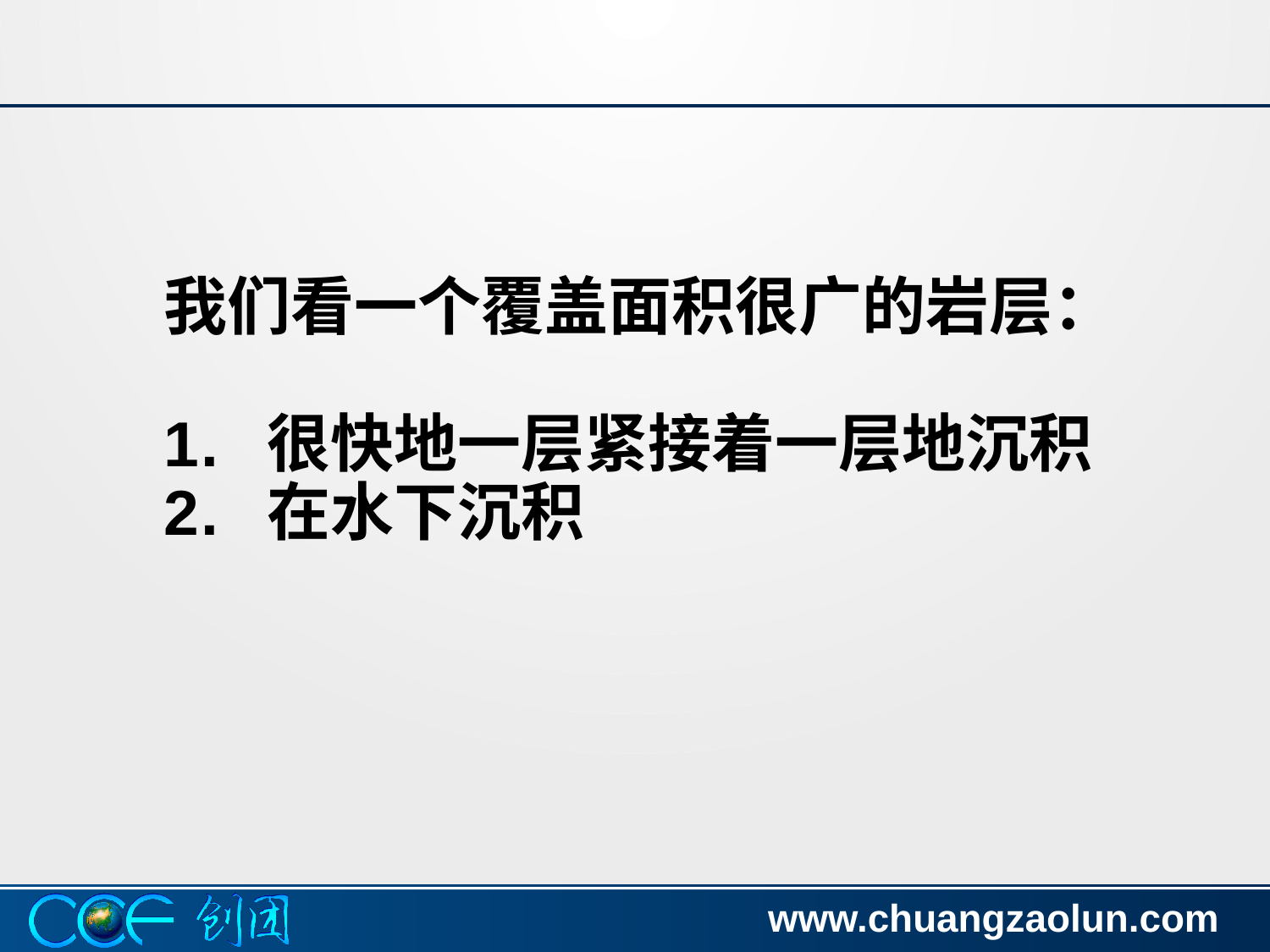

#
我们看一个覆盖面积很广的岩层：

很快地一层紧接着一层地沉积
在水下沉积